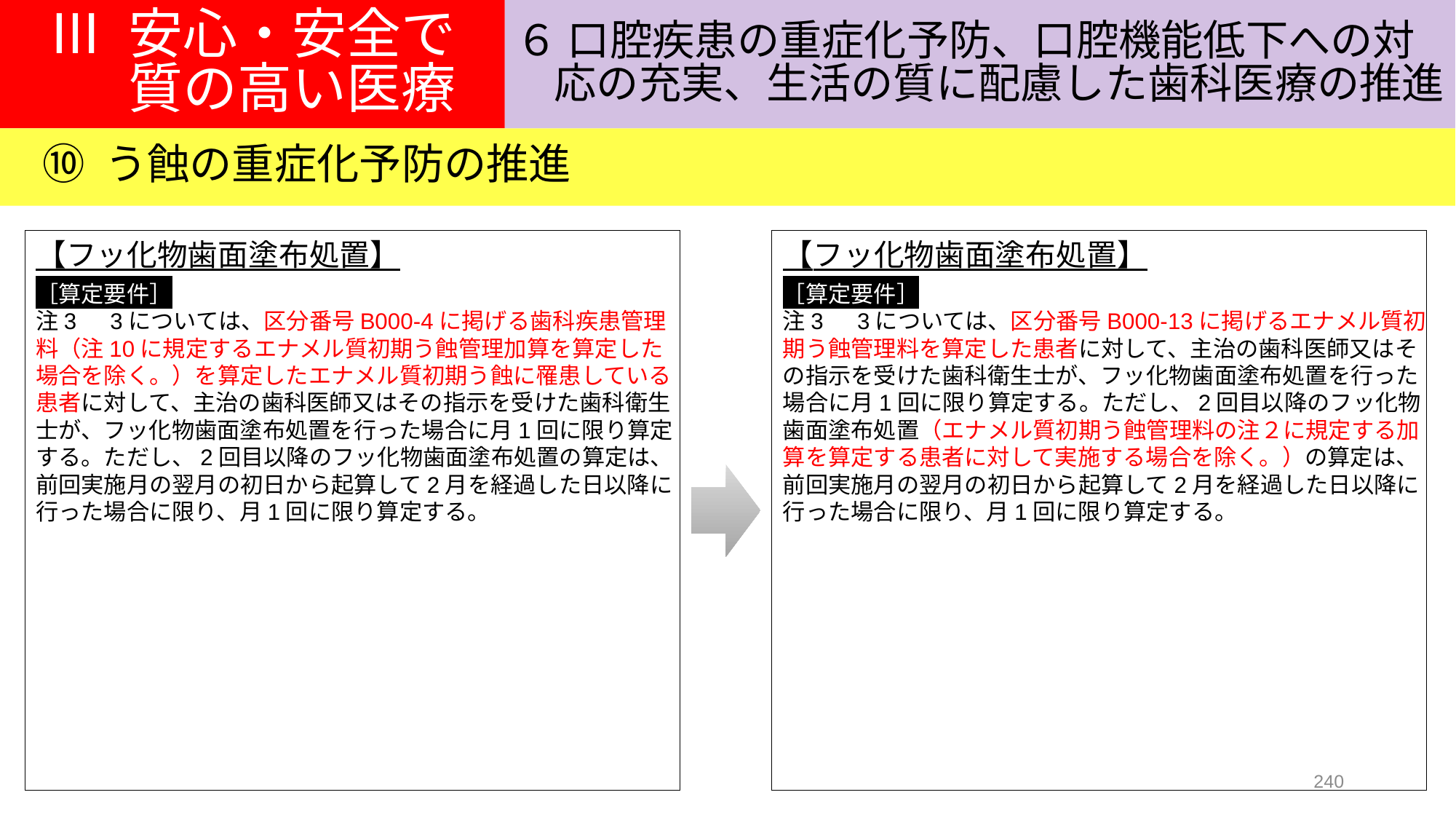

Ⅲ 安心・安全で
質の高い医療
６ 口腔疾患の重症化予防、口腔機能低下への対
応の充実、生活の質に配慮した歯科医療の推進
⑩ う蝕の重症化予防の推進
【フッ化物歯面塗布処置】

［算定要件］
注3　3については、区分番号B000-4に掲げる歯科疾患管理料（注10に規定するエナメル質初期う蝕管理加算を算定した場合を除く。）を算定したエナメル質初期う蝕に罹患している患者に対して、主治の歯科医師又はその指示を受けた歯科衛生士が、フッ化物歯面塗布処置を行った場合に月1回に限り算定する。ただし、2回目以降のフッ化物歯面塗布処置の算定は、前回実施月の翌月の初日から起算して2月を経過した日以降に行った場合に限り、月1回に限り算定する。
【フッ化物歯面塗布処置】

［算定要件］
注3　3については、区分番号B000-13に掲げるエナメル質初期う蝕管理料を算定した患者に対して、主治の歯科医師又はその指示を受けた歯科衛生士が、フッ化物歯面塗布処置を行った場合に月1回に限り算定する。ただし、2回目以降のフッ化物歯面塗布処置（エナメル質初期う蝕管理料の注２に規定する加算を算定する患者に対して実施する場合を除く。）の算定は、前回実施月の翌月の初日から起算して2月を経過した日以降に行った場合に限り、月1回に限り算定する。

240